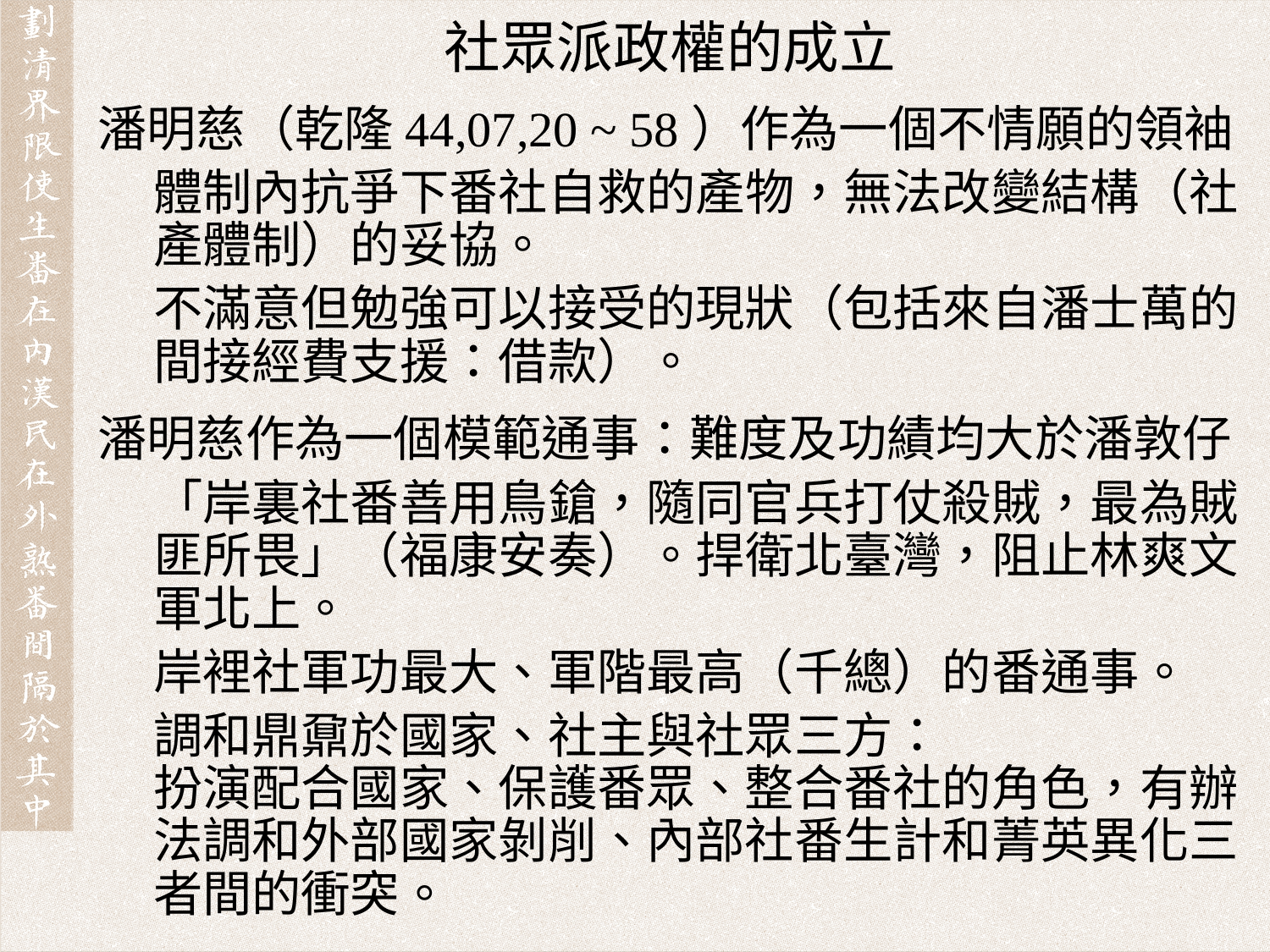

社眾派政權的成立
潘明慈（乾隆44,07,20 ~ 58）作為一個不情願的領袖
體制內抗爭下番社自救的產物，無法改變結構（社產體制）的妥協。
不滿意但勉強可以接受的現狀（包括來自潘士萬的間接經費支援：借款）。
潘明慈作為一個模範通事：難度及功績均大於潘敦仔
「岸裏社番善用鳥鎗，隨同官兵打仗殺賊，最為賊匪所畏」（福康安奏）。捍衛北臺灣，阻止林爽文軍北上。
岸裡社軍功最大、軍階最高（千總）的番通事。
調和鼎鼐於國家、社主與社眾三方：
扮演配合國家、保護番眾、整合番社的角色，有辦法調和外部國家剝削、內部社番生計和菁英異化三者間的衝突。